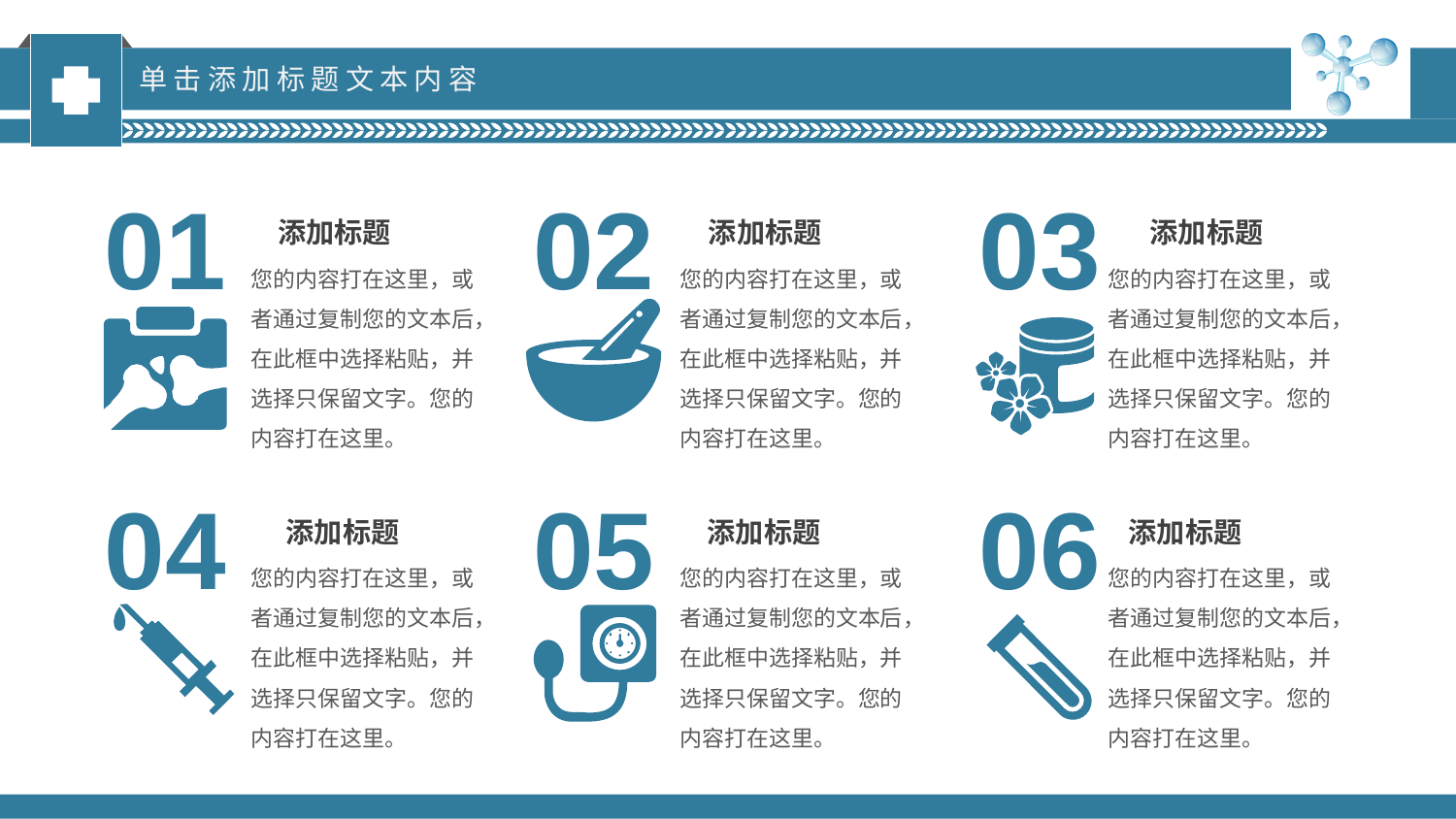

单击添加标题文本内容
01
02
03
添加标题
您的内容打在这里，或者通过复制您的文本后，在此框中选择粘贴，并选择只保留文字。您的内容打在这里。
添加标题
您的内容打在这里，或者通过复制您的文本后，在此框中选择粘贴，并选择只保留文字。您的内容打在这里。
添加标题
您的内容打在这里，或者通过复制您的文本后，在此框中选择粘贴，并选择只保留文字。您的内容打在这里。

04
05
06
添加标题
您的内容打在这里，或者通过复制您的文本后，在此框中选择粘贴，并选择只保留文字。您的内容打在这里。
添加标题
您的内容打在这里，或者通过复制您的文本后，在此框中选择粘贴，并选择只保留文字。您的内容打在这里。
添加标题
您的内容打在这里，或者通过复制您的文本后，在此框中选择粘贴，并选择只保留文字。您的内容打在这里。